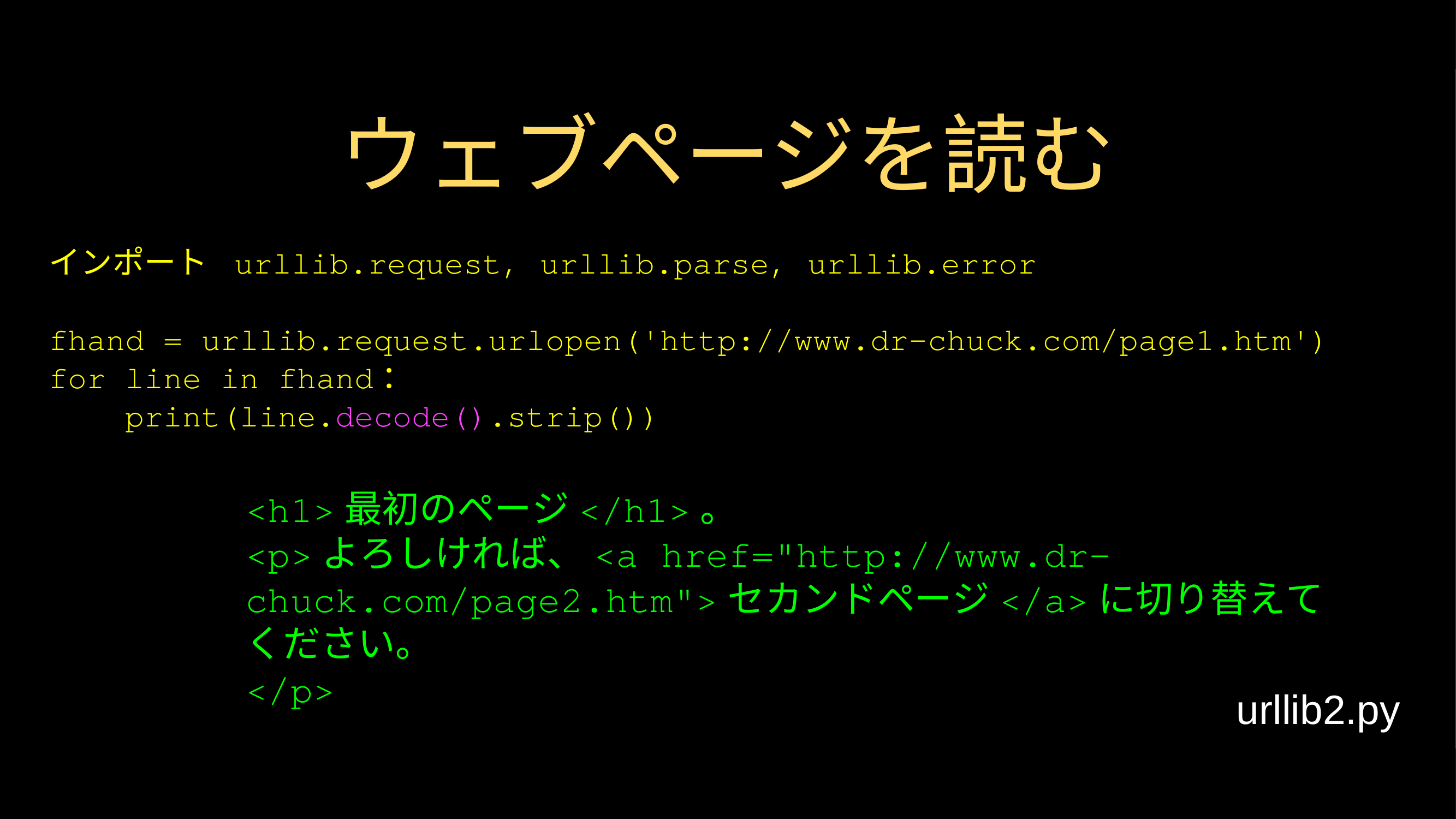

# ウェブページを読む
インポート urllib.request, urllib.parse, urllib.error

fhand = urllib.request.urlopen('http://www.dr-chuck.com/page1.htm')
for line in fhand：
    print(line.decode().strip())
<h1>最初のページ</h1>。
<p>よろしければ、<a href="http://www.dr-chuck.com/page2.htm">セカンドページ</a>に切り替えてください。
</p>
urllib2.py